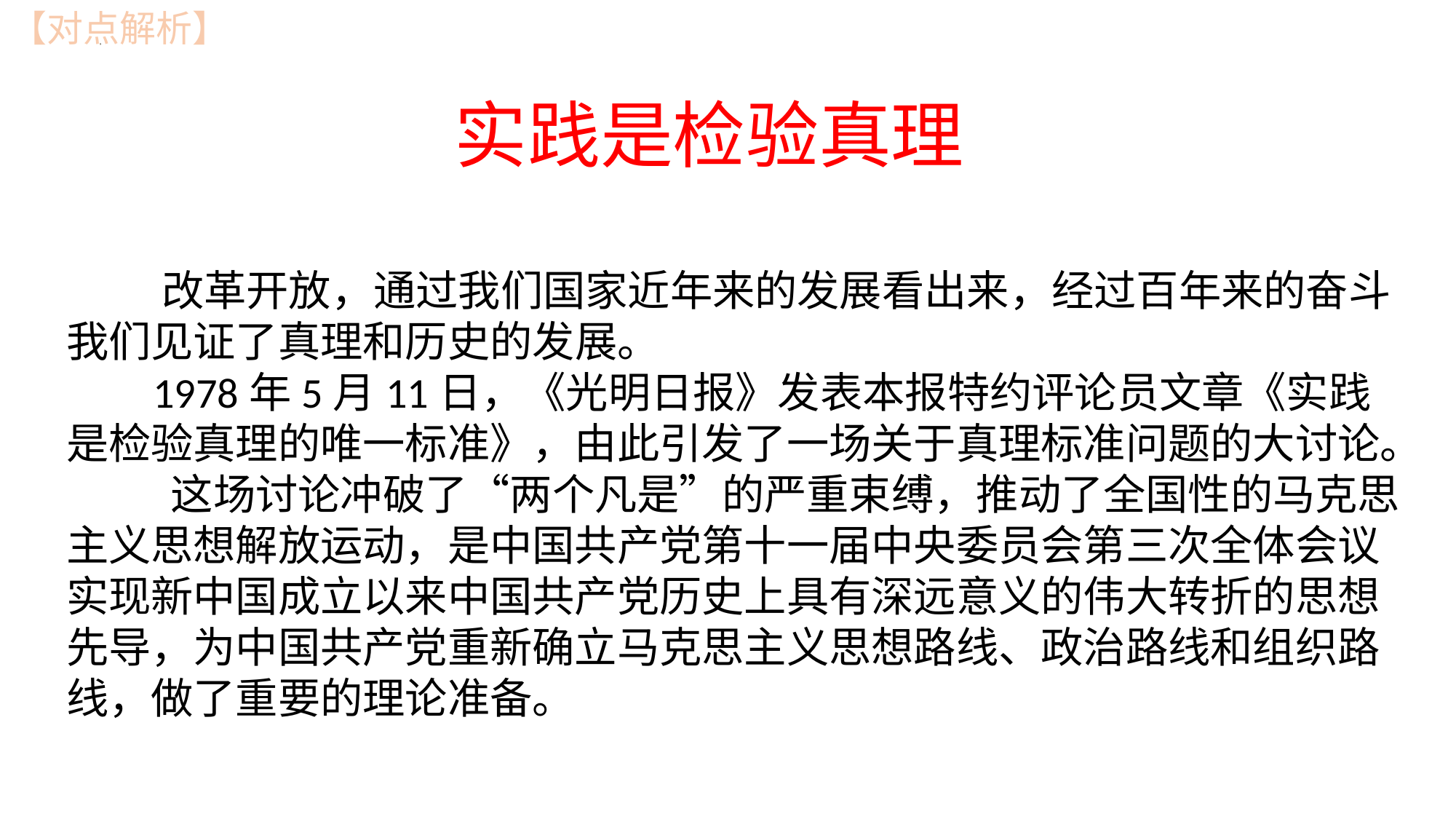

【对点解析】
                                        实践是检验真理

         改革开放，通过我们国家近年来的发展看出来，经过百年来的奋斗我们见证了真理和历史的发展。
         1978年5月11日，《光明日报》发表本报特约评论员文章《实践是检验真理的唯一标准》，由此引发了一场关于真理标准问题的大讨论。
          这场讨论冲破了“两个凡是”的严重束缚，推动了全国性的马克思主义思想解放运动，是中国共产党第十一届中央委员会第三次全体会议实现新中国成立以来中国共产党历史上具有深远意义的伟大转折的思想先导，为中国共产党重新确立马克思主义思想路线、政治路线和组织路线，做了重要的理论准备。